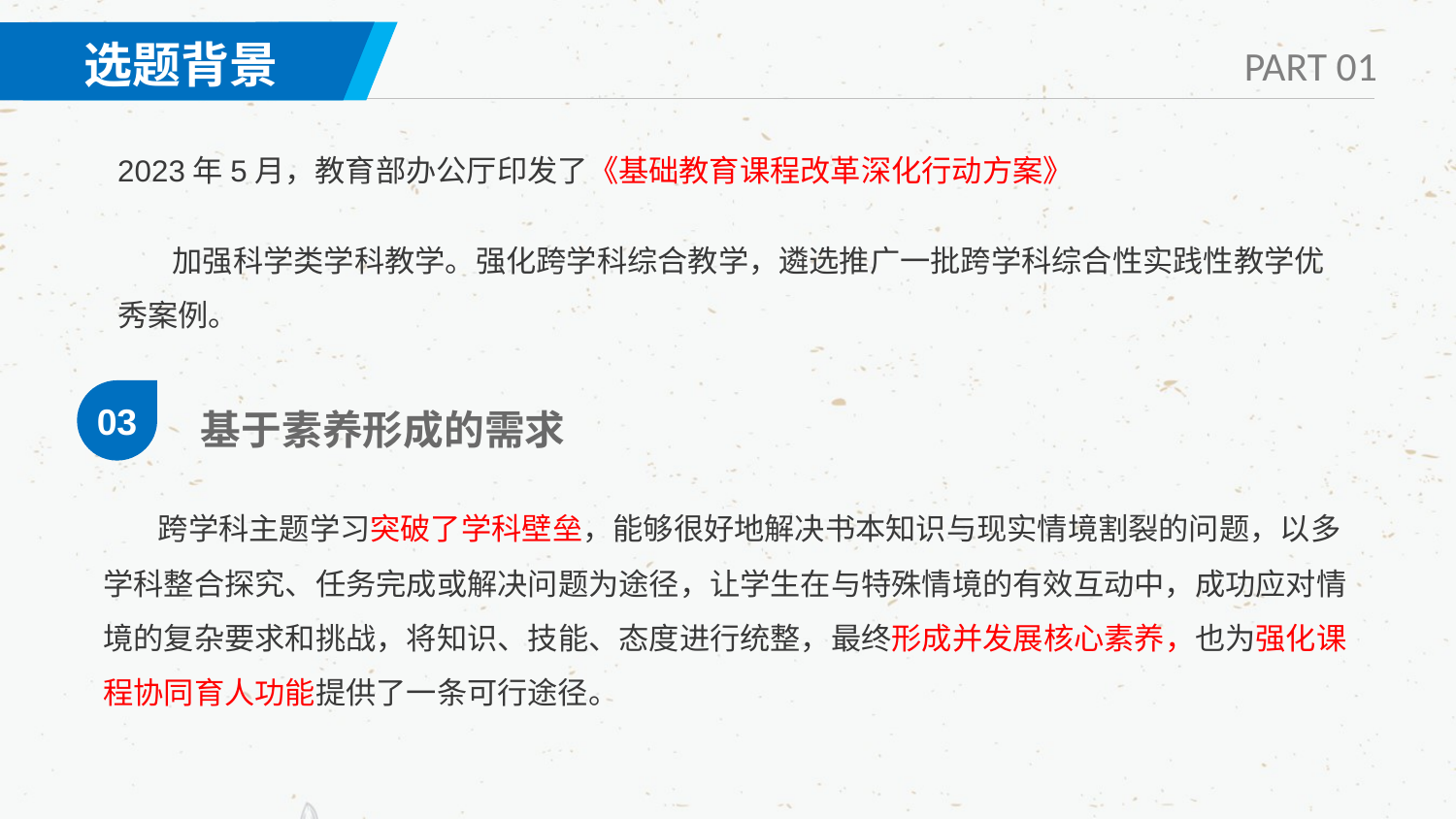

选题背景
2023年5月，教育部办公厅印发了《基础教育课程改革深化行动方案》
       加强科学类学科教学。强化跨学科综合教学，遴选推广一批跨学科综合性实践性教学优秀案例。
基于素养形成的需求
03
       跨学科主题学习突破了学科壁垒，能够很好地解决书本知识与现实情境割裂的问题，以多学科整合探究、任务完成或解决问题为途径，让学生在与特殊情境的有效互动中，成功应对情境的复杂要求和挑战，将知识、技能、态度进行统整，最终形成并发展核心素养，也为强化课程协同育人功能提供了一条可行途径。